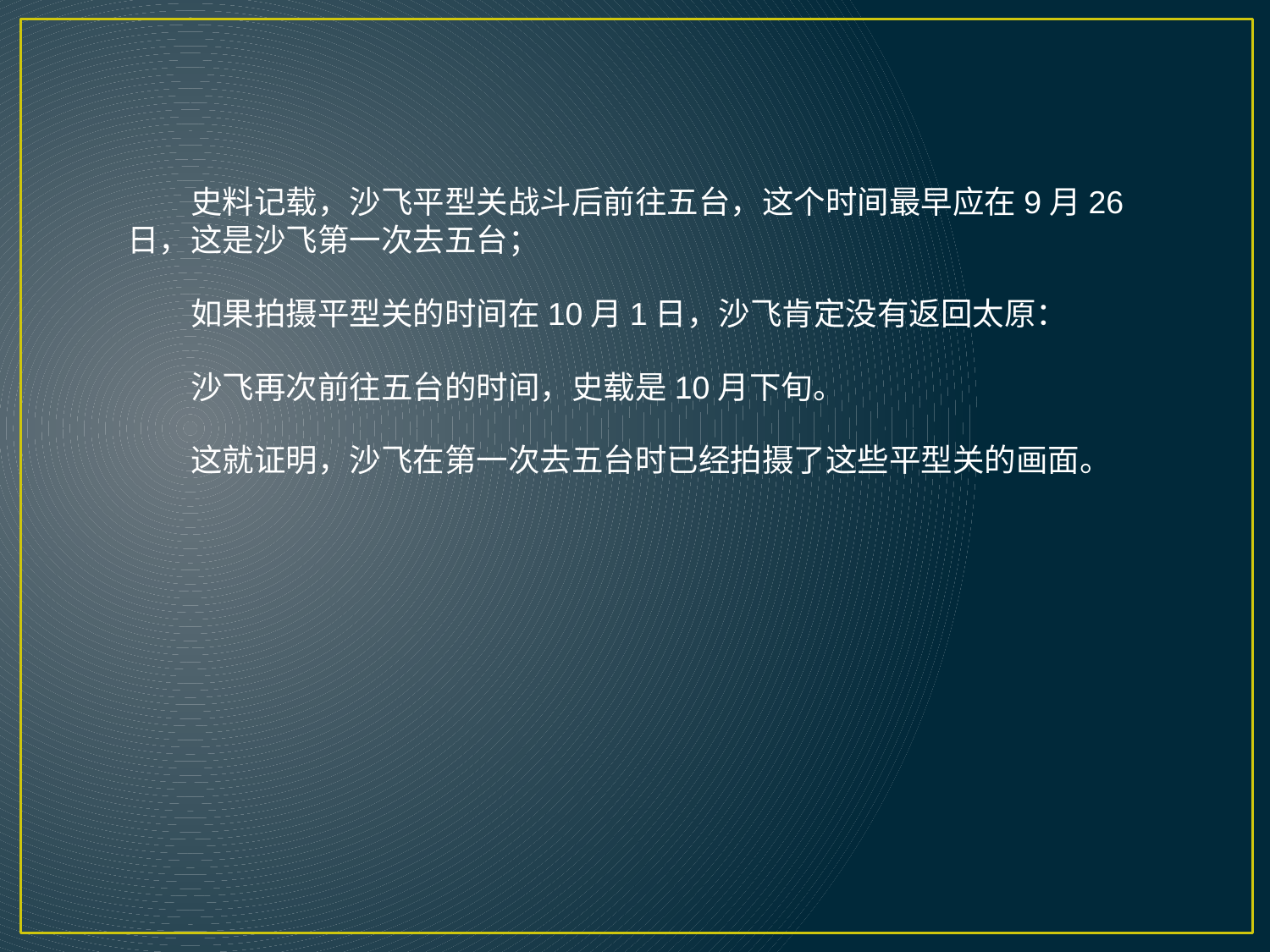

史料记载，沙飞平型关战斗后前往五台，这个时间最早应在9月26日，这是沙飞第一次去五台；
如果拍摄平型关的时间在10月1日，沙飞肯定没有返回太原：
沙飞再次前往五台的时间，史载是10月下旬。
这就证明，沙飞在第一次去五台时已经拍摄了这些平型关的画面。